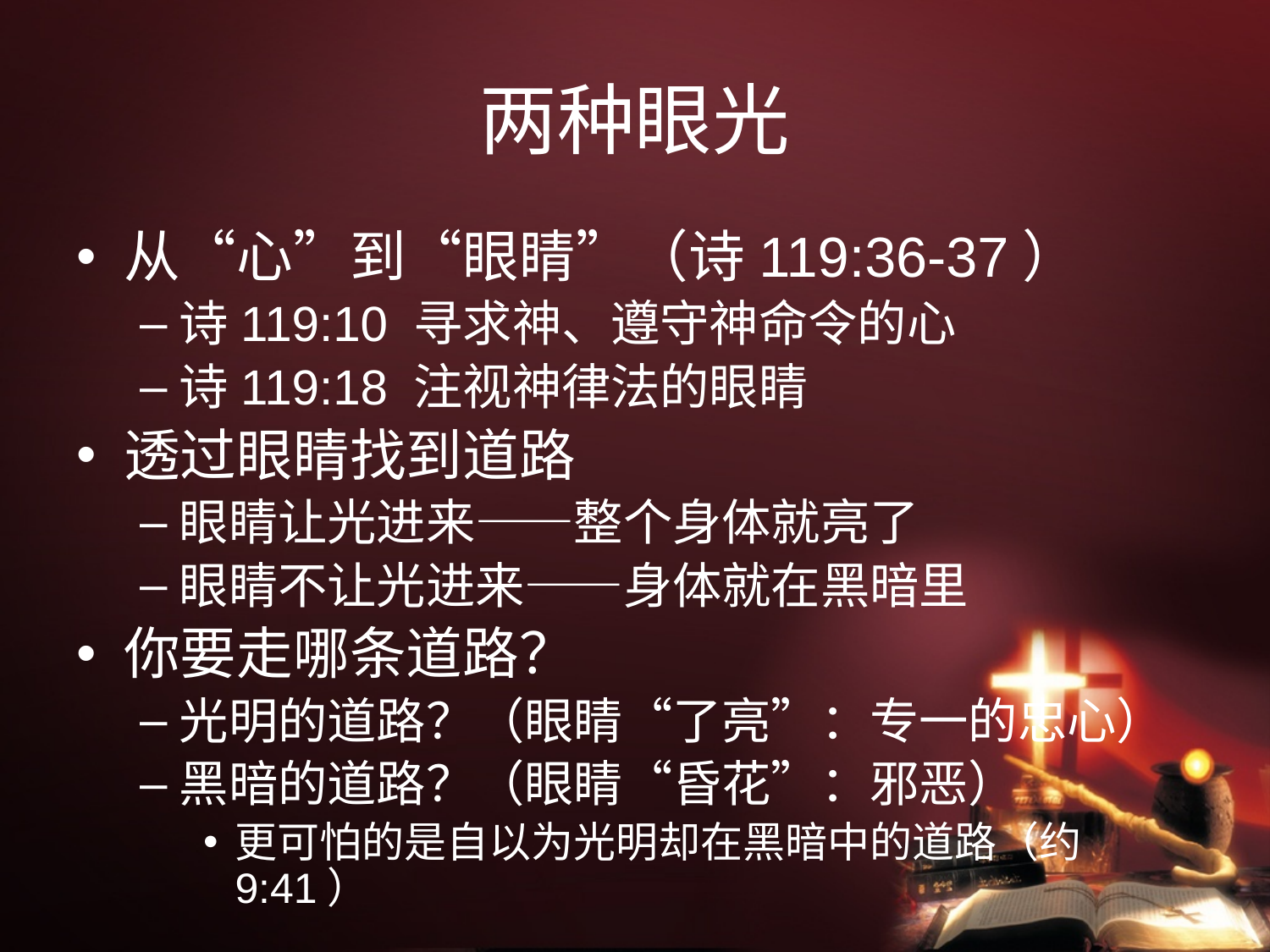

# 两种眼光
从“心”到“眼睛”（诗119:36-37）
诗119:10 寻求神、遵守神命令的心
诗119:18 注视神律法的眼睛
透过眼睛找到道路
眼睛让光进来——整个身体就亮了
眼睛不让光进来——身体就在黑暗里
你要走哪条道路？
光明的道路？（眼睛“了亮”：专一的忠心）
黑暗的道路？（眼睛“昏花”：邪恶）
更可怕的是自以为光明却在黑暗中的道路（约9:41）